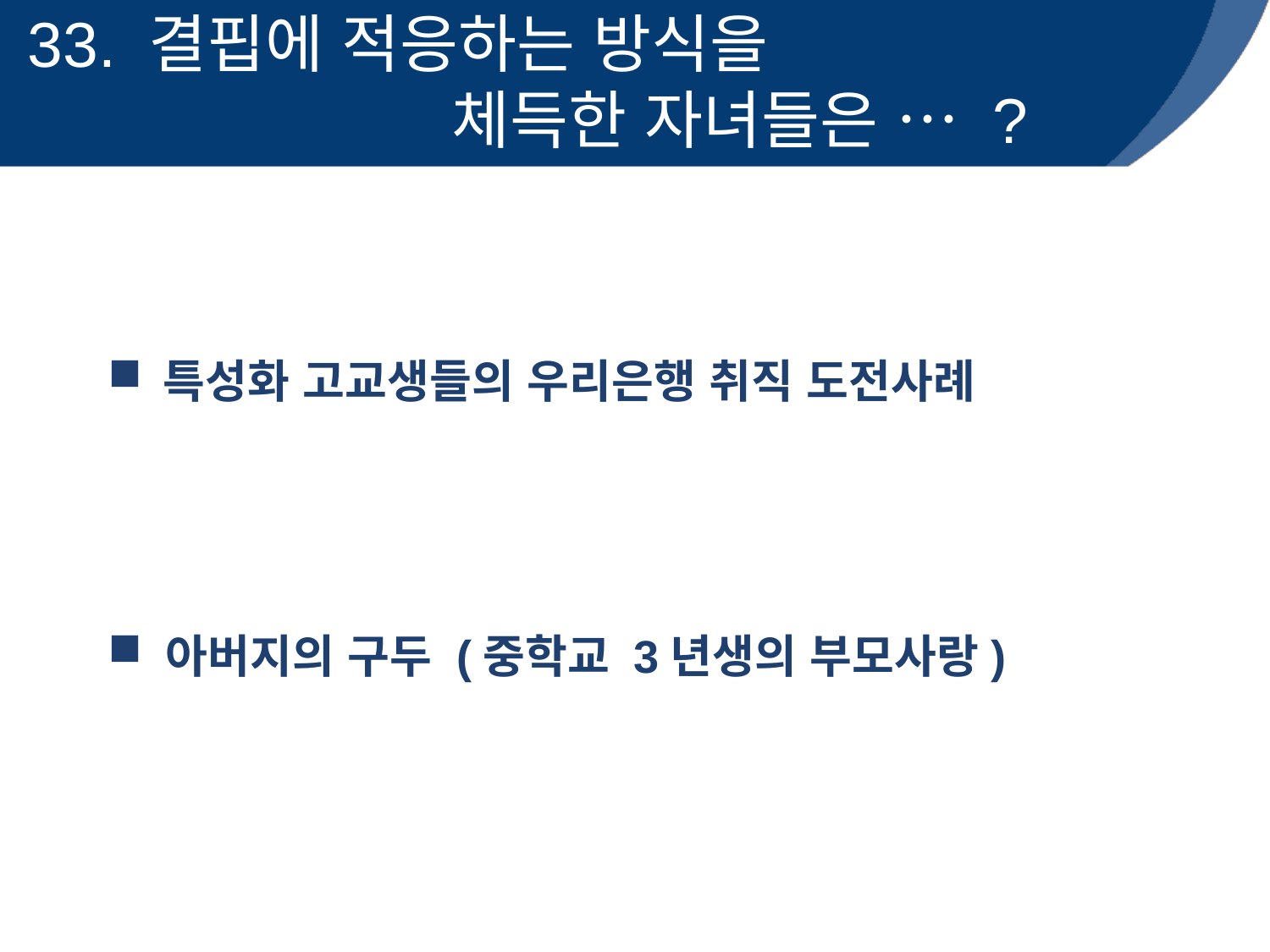

33. 결핍에 적응하는 방식을
                       체득한 자녀들은 … ?
 특성화 고교생들의 우리은행 취직 도전사례

 아버지의 구두 (중학교 3년생의 부모사랑)